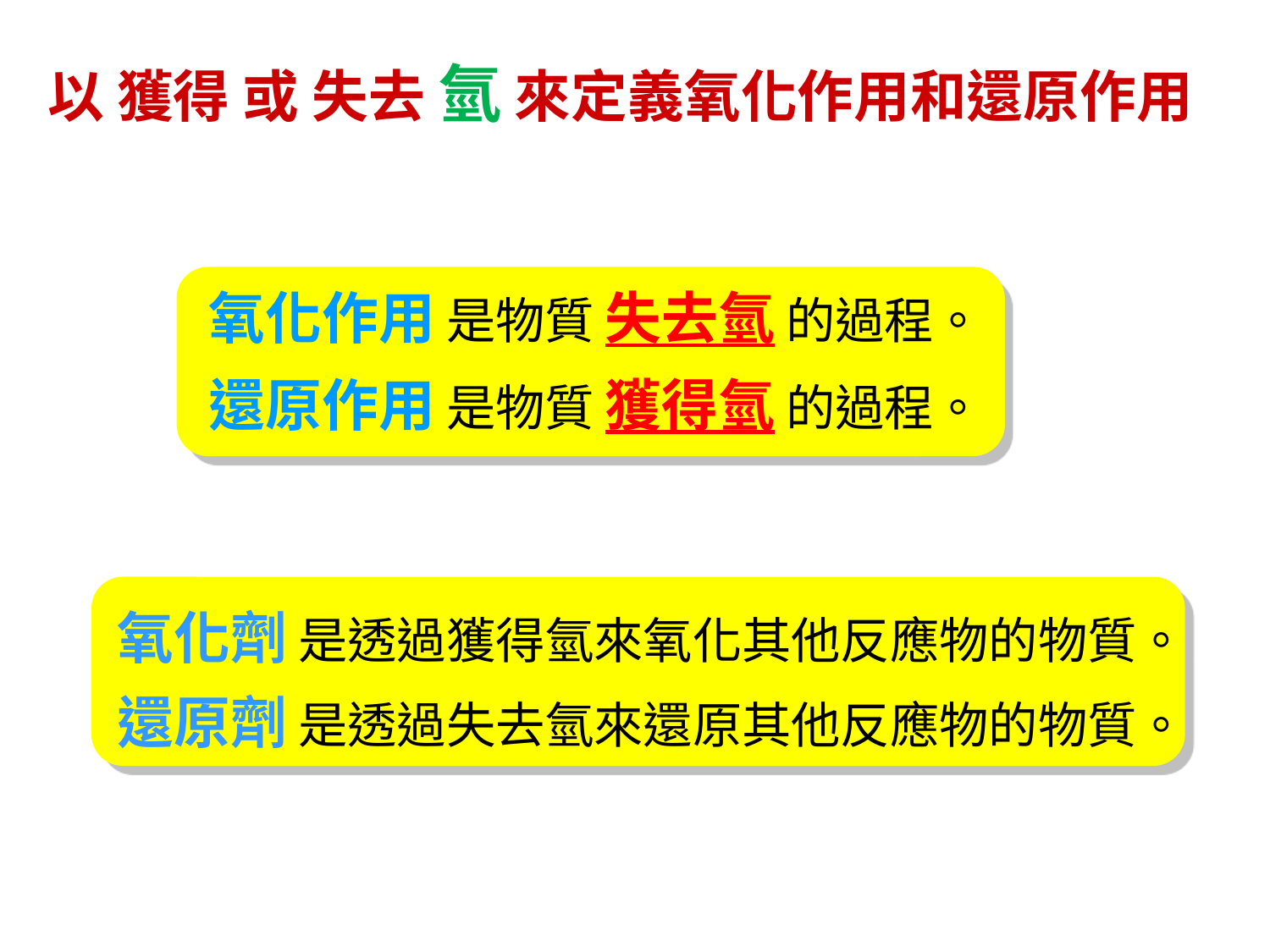

以 獲得 或 失去 氫 來定義氧化作用和還原作用

氧化作用 是物質 失去氫 的過程。

還原作用 是物質 獲得氫 的過程。

氧化劑 是透過獲得氫來氧化其他反應物的物質。

還原劑 是透過失去氫來還原其他反應物的物質。